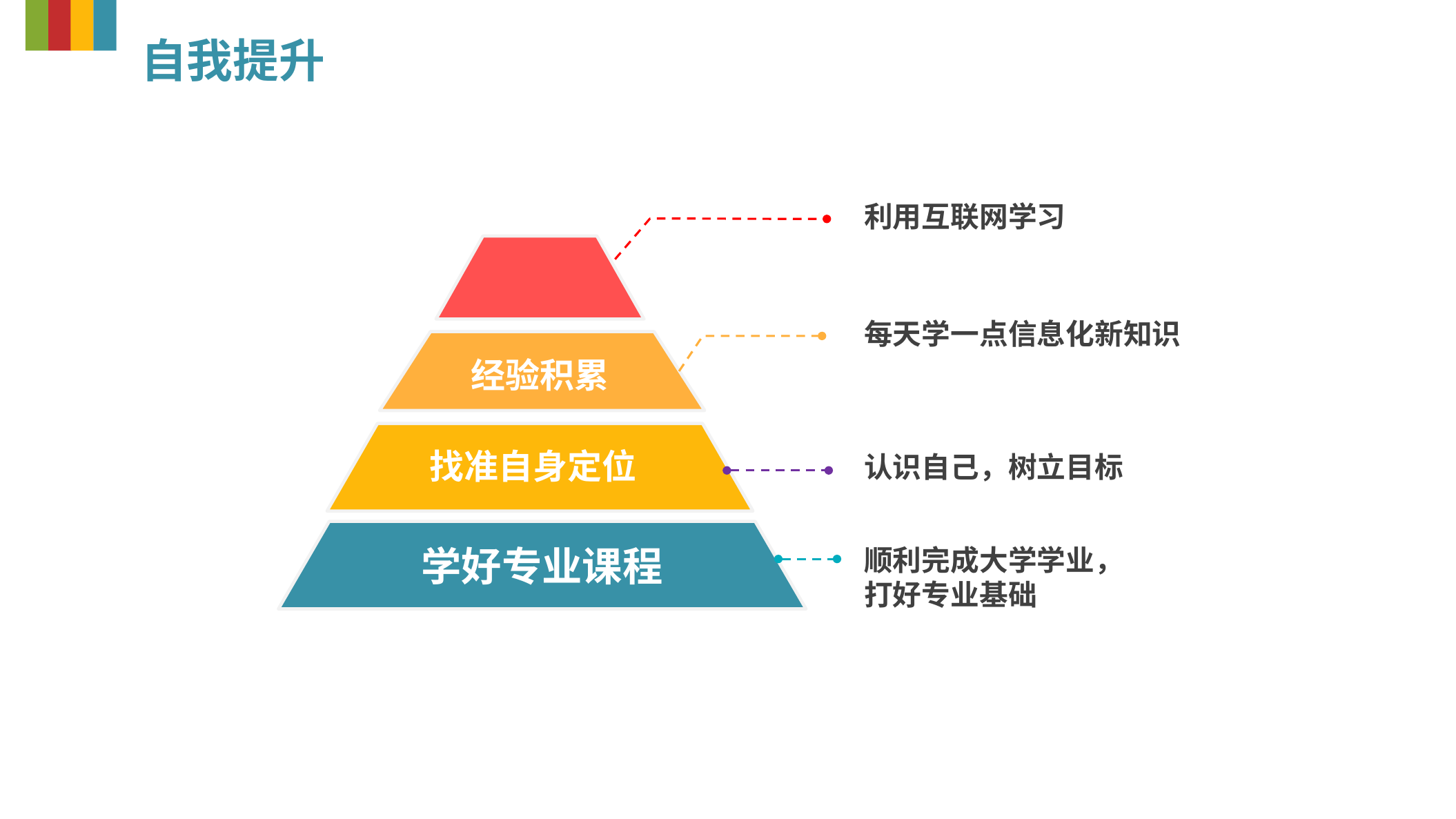

自我提升

利用互联网学习

每天学一点信息化新知识

经验积累

找准自身定位
认识自己，树立目标

顺利完成大学学业，打好专业基础
学好专业课程